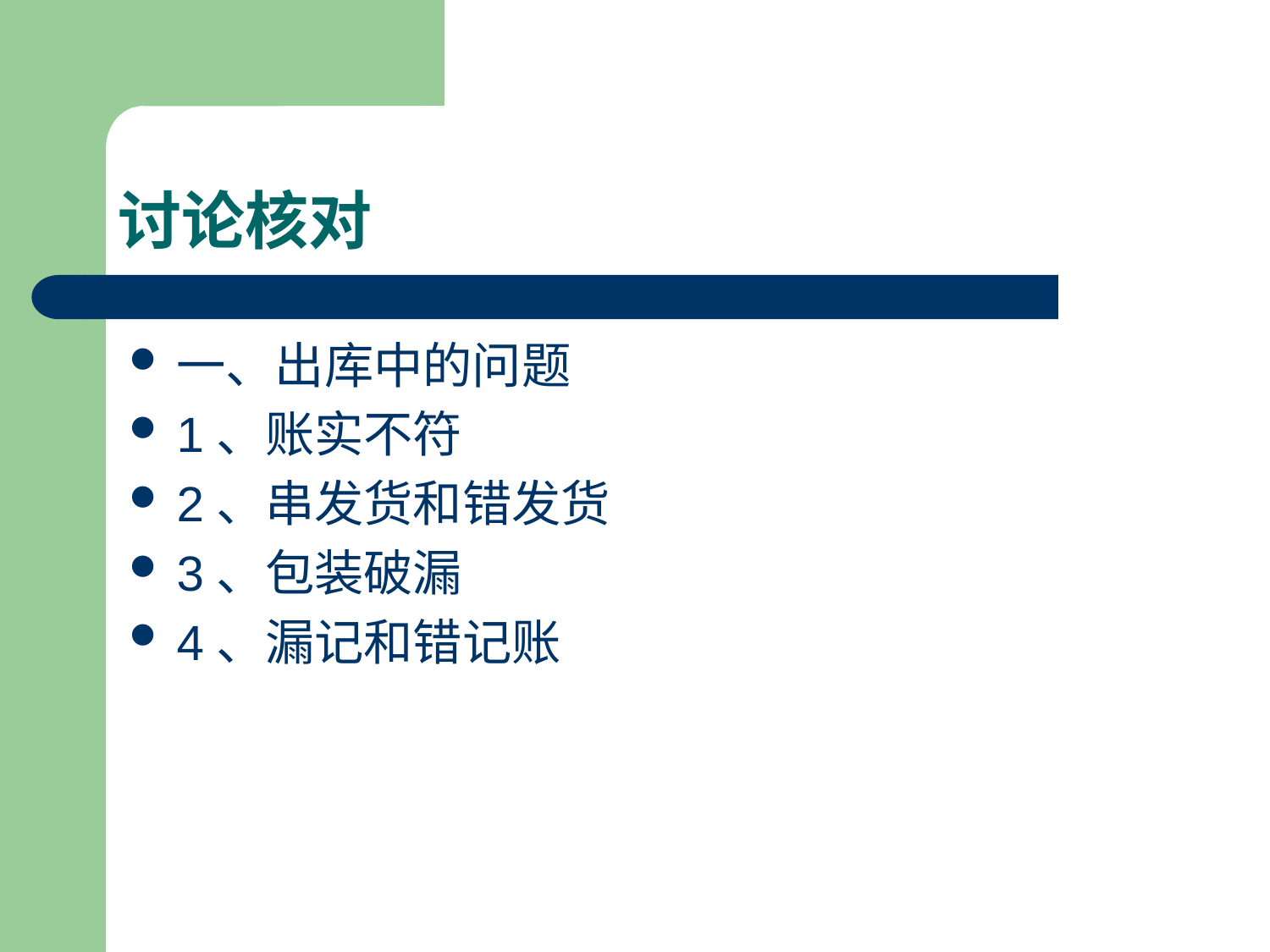

# 讨论核对
一、出库中的问题
1、账实不符
2、串发货和错发货
3、包装破漏
4、漏记和错记账